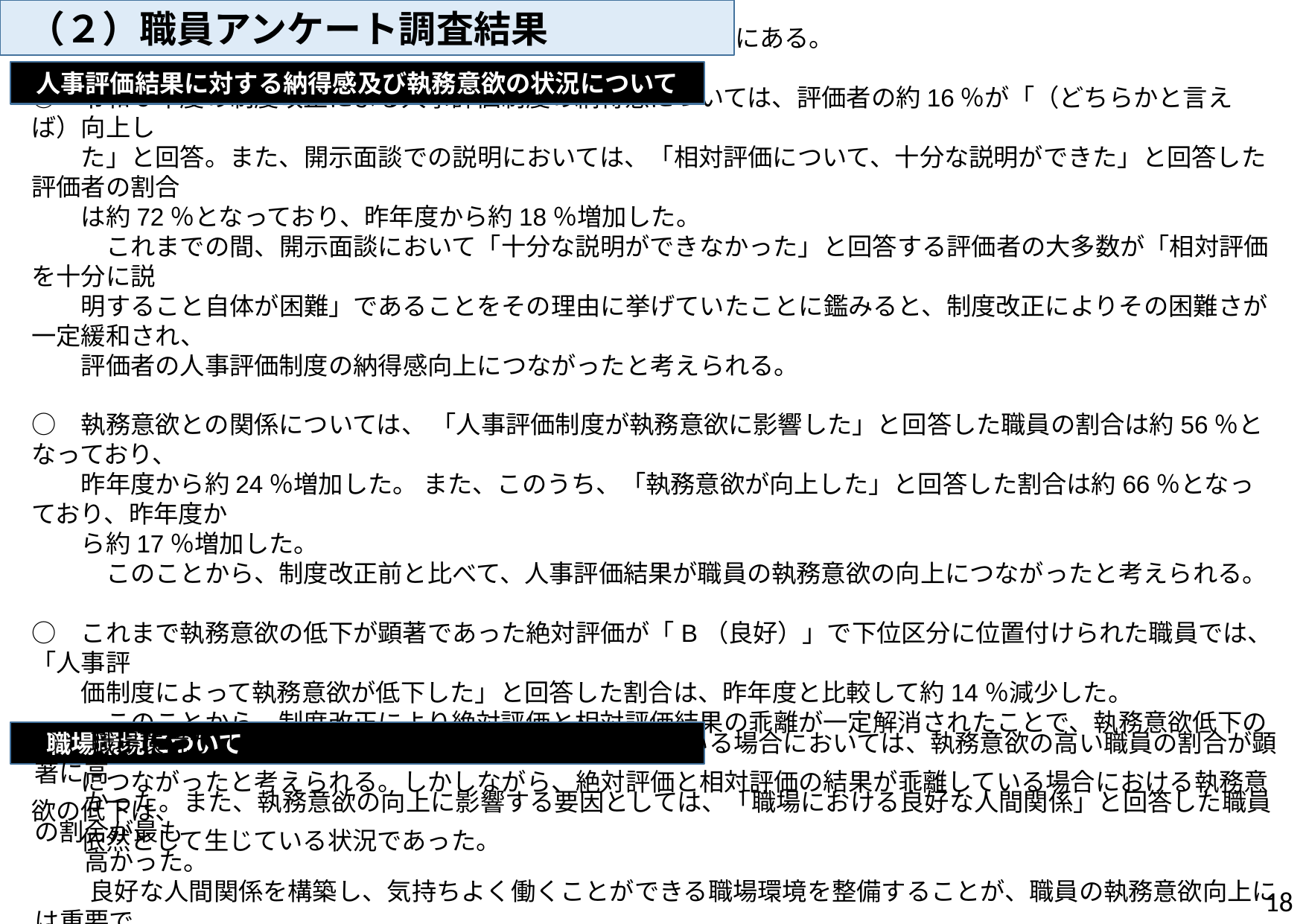

（２）職員アンケート調査結果
人事評価結果に対する納得感及び執務意欲の状況について
# ○　人事評価結果に対する納得感については、「納得できた」と回答した職員の割合は、前年度から増加しており（絶対 　　評価：約86％、相対評価：約80％） 、引き続き高い状況にある。 ○　令和６年度の制度改正による人事評価制度の納得感については、評価者の約16％が「（どちらかと言えば）向上し 　　た」と回答。また、開示面談での説明においては、「相対評価について、十分な説明ができた」と回答した評価者の割合 　　は約72％となっており、昨年度から約18％増加した。 　　　これまでの間、開示面談において「十分な説明ができなかった」と回答する評価者の大多数が「相対評価を十分に説 　　明すること自体が困難」であることをその理由に挙げていたことに鑑みると、制度改正によりその困難さが一定緩和され、 　　評価者の人事評価制度の納得感向上につながったと考えられる。 ○　執務意欲との関係については、 「人事評価制度が執務意欲に影響した」と回答した職員の割合は約56％となっており、 　　昨年度から約24％増加した。 また、このうち、「執務意欲が向上した」と回答した割合は約66％となっており、昨年度か 　　ら約17％増加した。 　　　このことから、制度改正前と比べて、人事評価結果が職員の執務意欲の向上につながったと考えられる。 ○　これまで執務意欲の低下が顕著であった絶対評価が「B（良好）」で下位区分に位置付けられた職員では、「人事評　 　　価制度によって執務意欲が低下した」と回答した割合は、昨年度と比較して約14％減少した。 　　　このことから、制度改正により絶対評価と相対評価結果の乖離が一定解消されたことで、執務意欲低下の大幅な改善 　　につながったと考えられる。しかしながら、絶対評価と相対評価の結果が乖離している場合における執務意欲の低下は、 　　依然として生じている状況であった。
　職場環境について
○　職場環境が「仕事のしやすい雰囲気である」と感じている場合においては、執務意欲の高い職員の割合が顕著に高
　　かった。また、執務意欲の向上に影響する要因としては、「職場における良好な人間関係」と回答した職員の割合が最も
　　高かった。
　　 良好な人間関係を構築し、気持ちよく働くことができる職場環境を整備することが、職員の執務意欲向上には重要で
　　あるといえる。
18